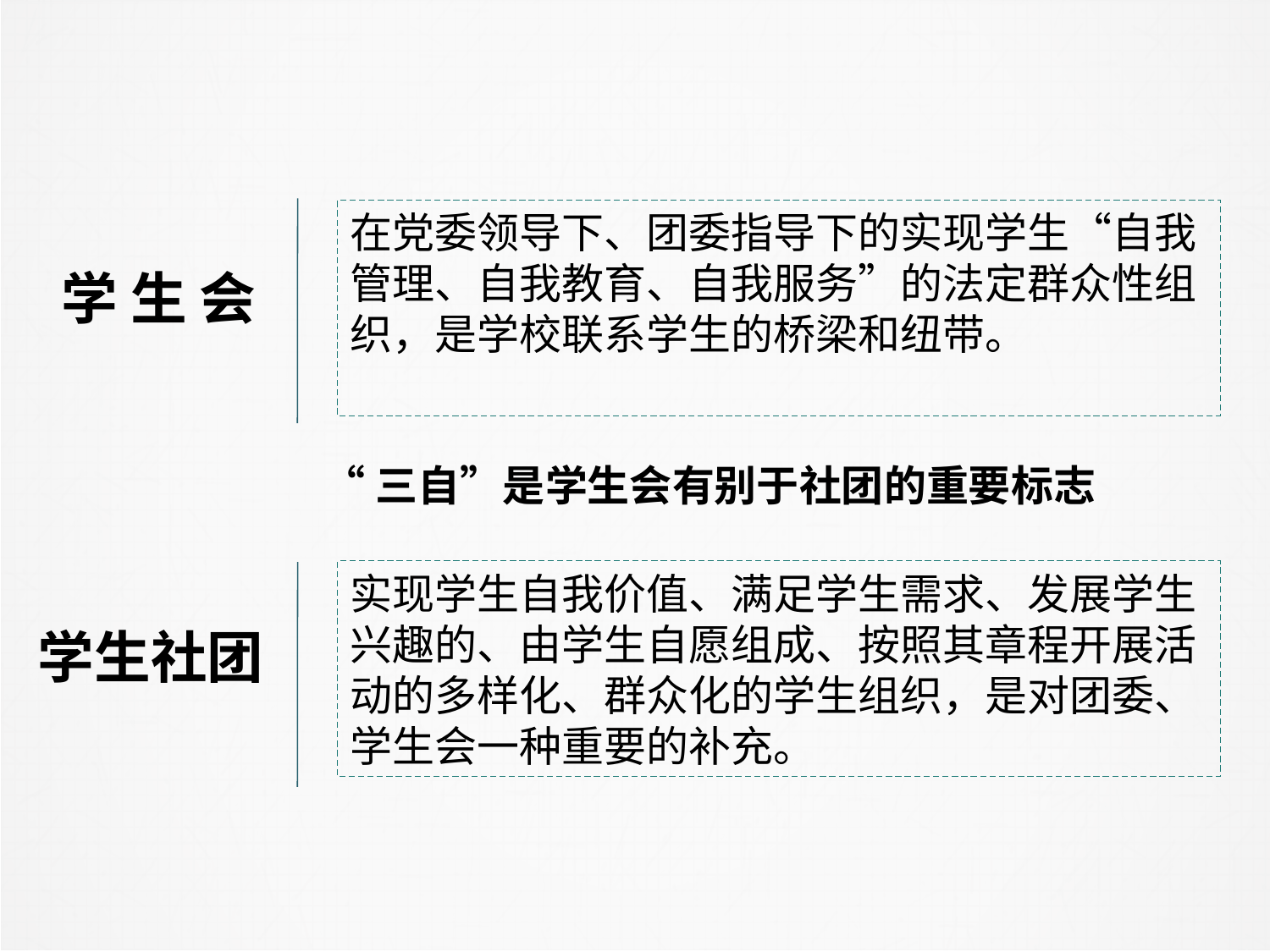

在党委领导下、团委指导下的实现学生“自我管理、自我教育、自我服务”的法定群众性组织，是学校联系学生的桥梁和纽带。

学 生 会
“三自”是学生会有别于社团的重要标志
实现学生自我价值、满足学生需求、发展学生兴趣的、由学生自愿组成、按照其章程开展活动的多样化、群众化的学生组织，是对团委、学生会一种重要的补充。
学生社团